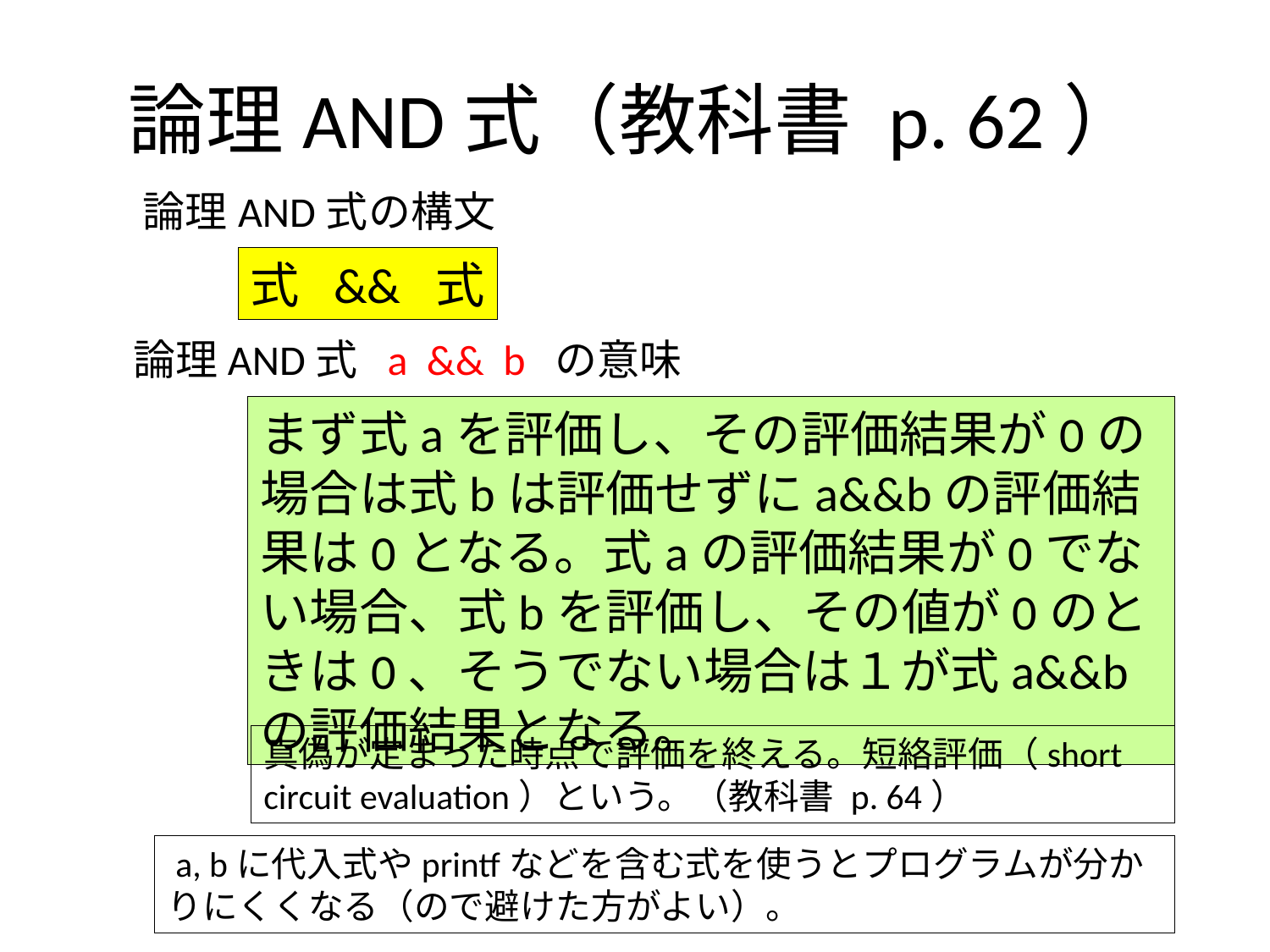

# 論理AND式（教科書 p. 62）
論理AND式の構文
式  &&  式
論理AND式  a  &&  b  の意味
まず式aを評価し、その評価結果が0の場合は式bは評価せずにa&&bの評価結果は0となる。式aの評価結果が0でない場合、式bを評価し、その値が0のときは0、そうでない場合は１が式a&&bの評価結果となる。
真偽が定まった時点で評価を終える。短絡評価（short circuit evaluation）という。（教科書 p. 64）
 a, bに代入式やprintfなどを含む式を使うとプログラムが分かりにくくなる（ので避けた方がよい）。